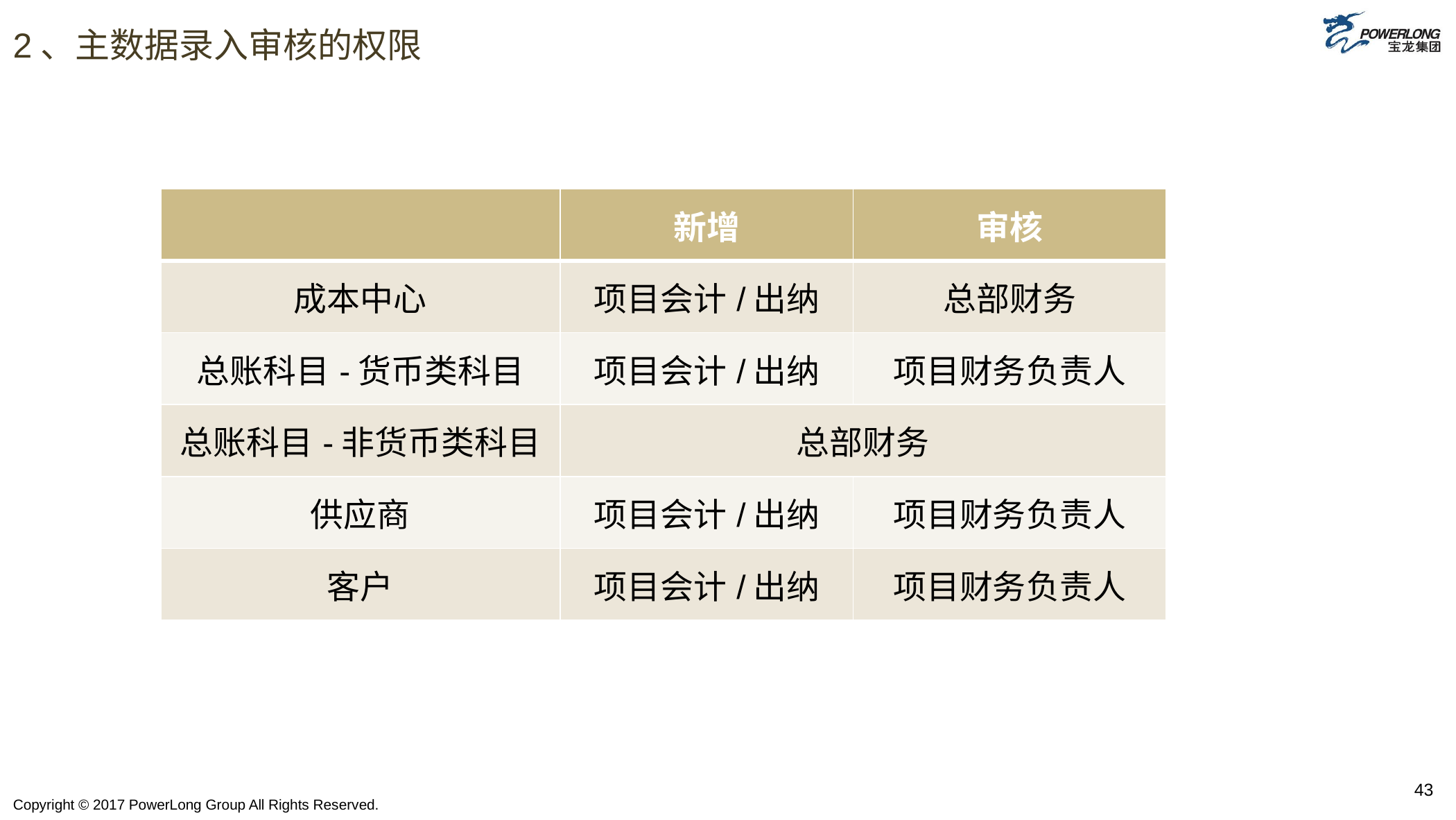

# 2、主数据录入审核的权限
|  | 新增 | 审核 |
| --- | --- | --- |
| 成本中心 | 项目会计/出纳 | 总部财务 |
| 总账科目-货币类科目 | 项目会计/出纳 | 项目财务负责人 |
| 总账科目-非货币类科目 | 总部财务 |  |
| 供应商 | 项目会计/出纳 | 项目财务负责人 |
| 客户 | 项目会计/出纳 | 项目财务负责人 |